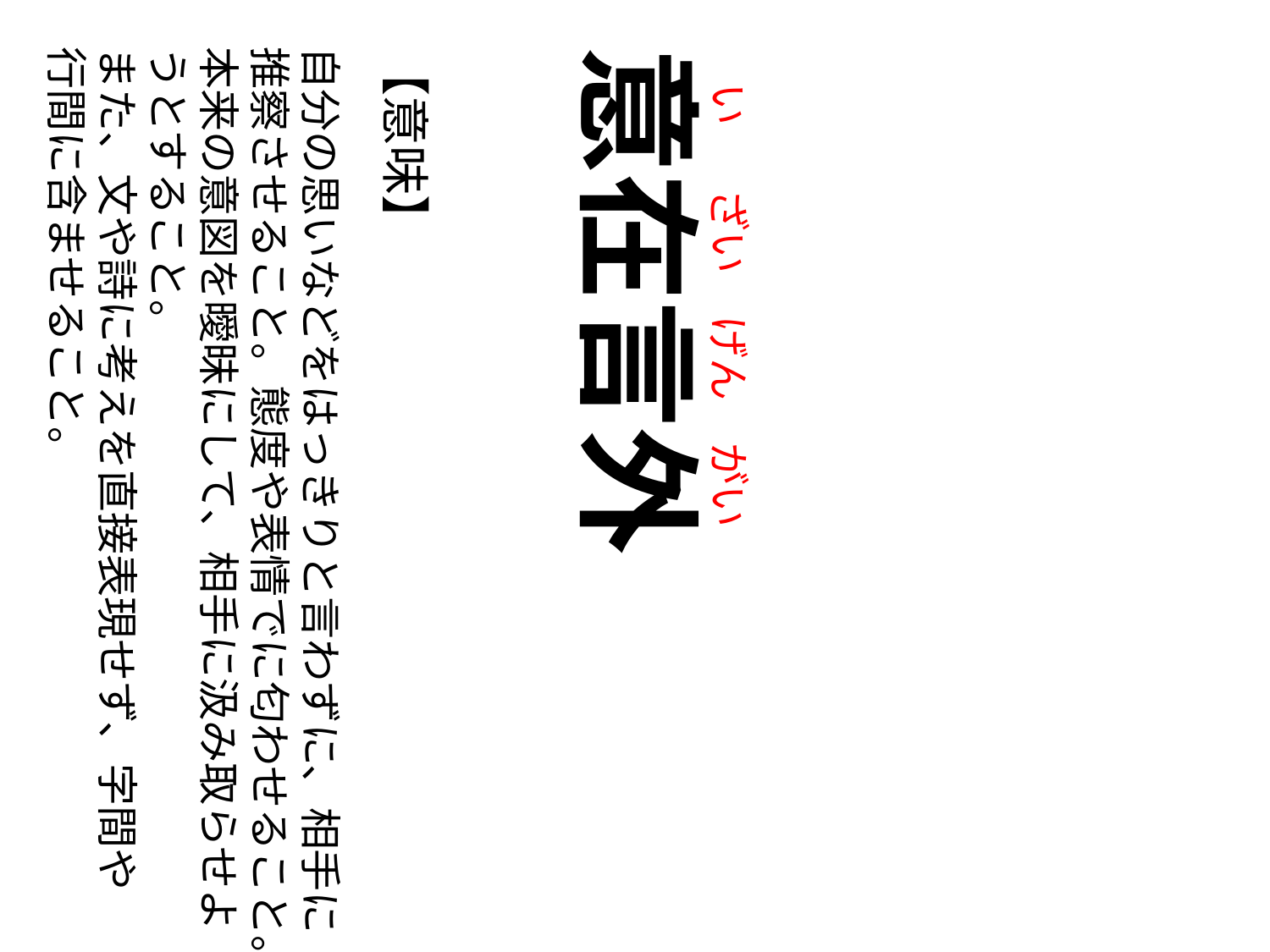

い
ざい
げん
がい
【意味】

自分の思いなどをはっきりと言わずに、相手に推察させること。態度や表情でに匂わせること。
本来の意図を曖昧にして、相手に汲み取らせようとすること。
また、文や詩に考えを直接表現せず、字間や
行間に含ませること。
意在言外